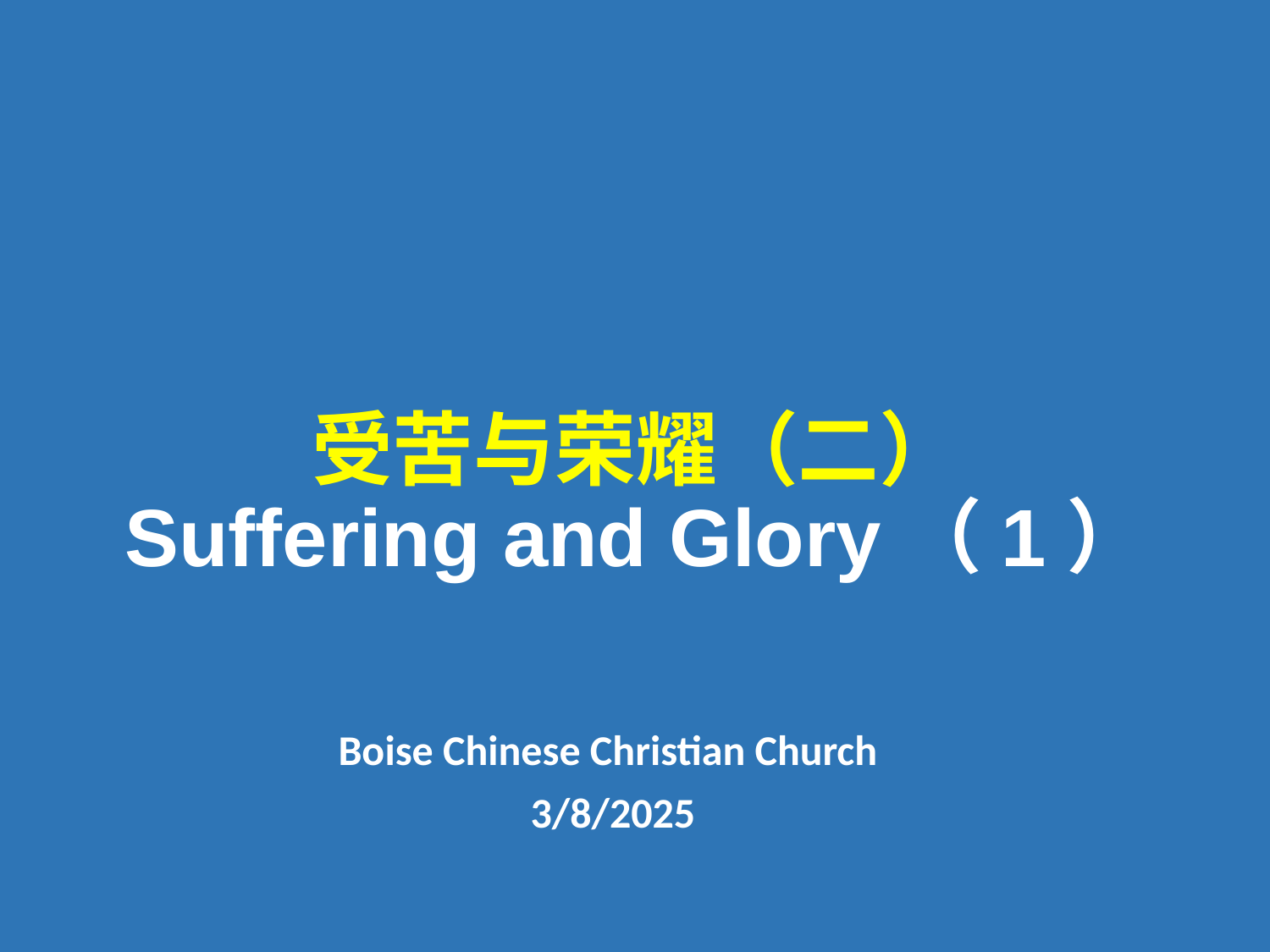

# 受苦与荣耀（二） Suffering and Glory（1）
Boise Chinese Christian Church
3/8/2025